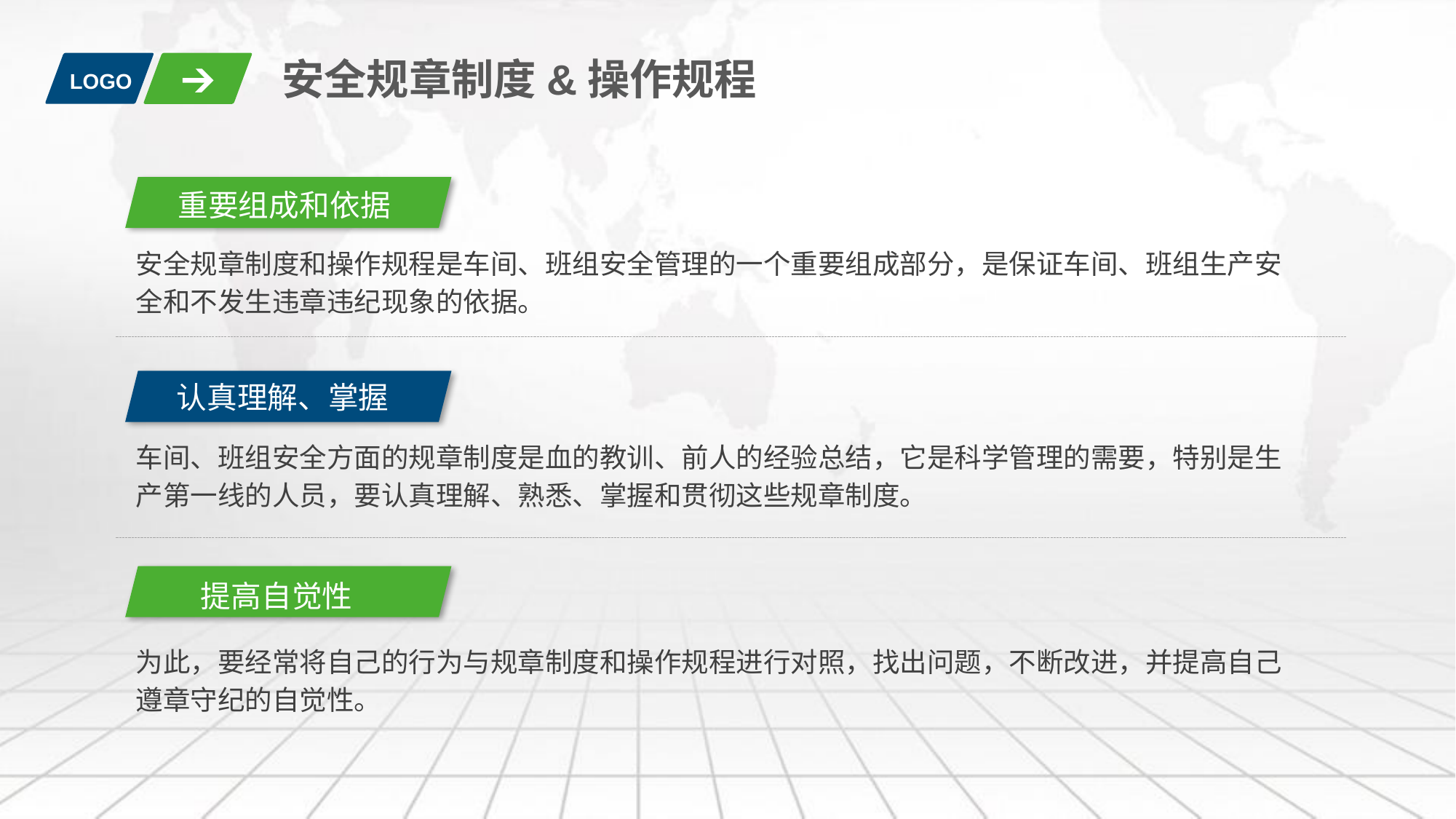

安全规章制度&操作规程

LOGO

重要组成和依据
安全规章制度和操作规程是车间、班组安全管理的一个重要组成部分，是保证车间、班组生产安全和不发生违章违纪现象的依据。

认真理解、掌握
车间、班组安全方面的规章制度是血的教训、前人的经验总结，它是科学管理的需要，特别是生产第一线的人员，要认真理解、熟悉、掌握和贯彻这些规章制度。

提高自觉性
为此，要经常将自己的行为与规章制度和操作规程进行对照，找出问题，不断改进，并提高自己遵章守纪的自觉性。